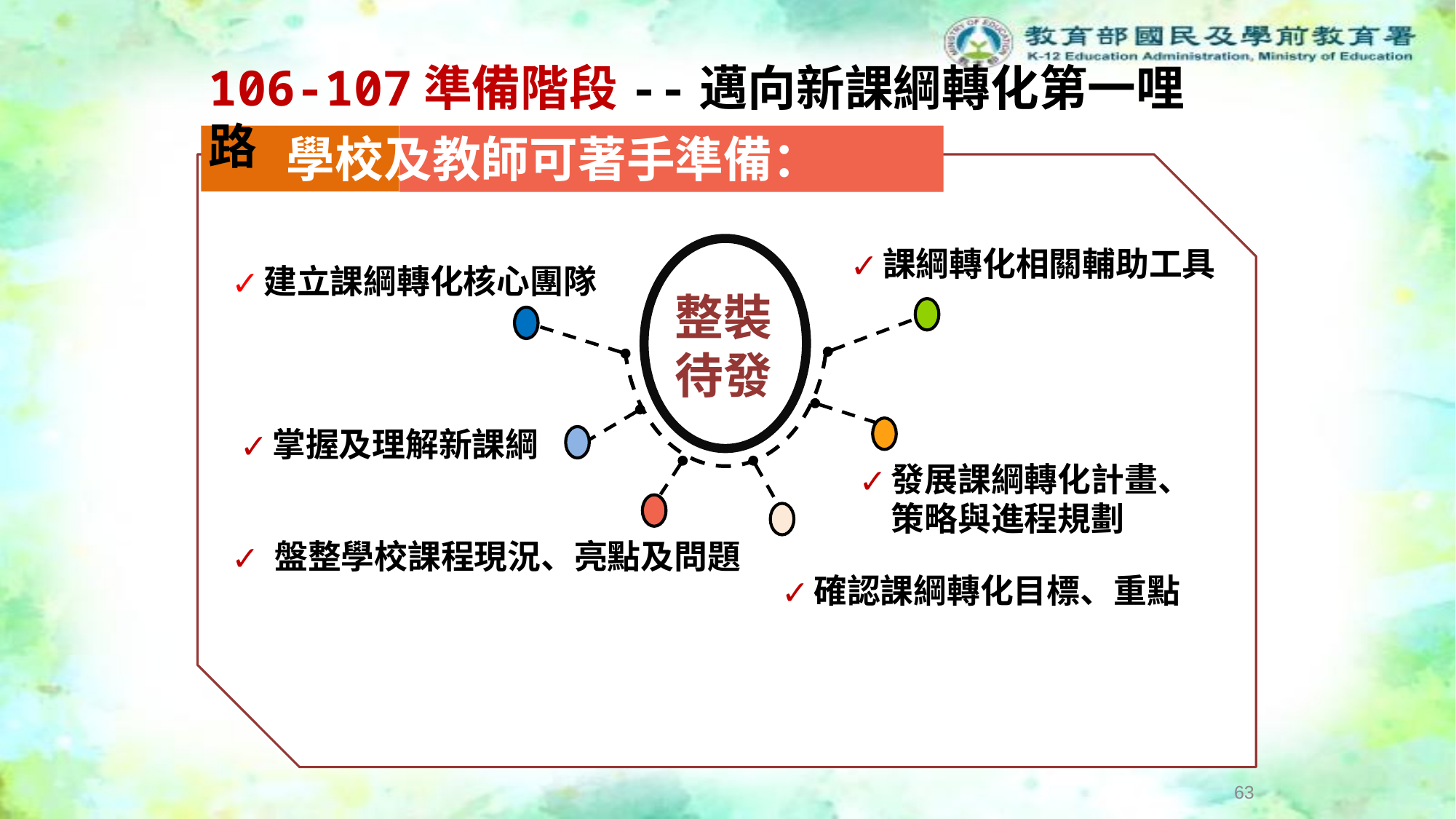

106-107準備階段--邁向新課綱轉化第一哩路
學校及教師可著手準備：

課綱轉化相關輔助工具

建立課綱轉化核心團隊
整裝待發

掌握及理解新課綱

發展課綱轉化計畫、
策略與進程規劃

盤整學校課程現況、亮點及問題
確認課綱轉化目標、重點
YOUR TEXT
63